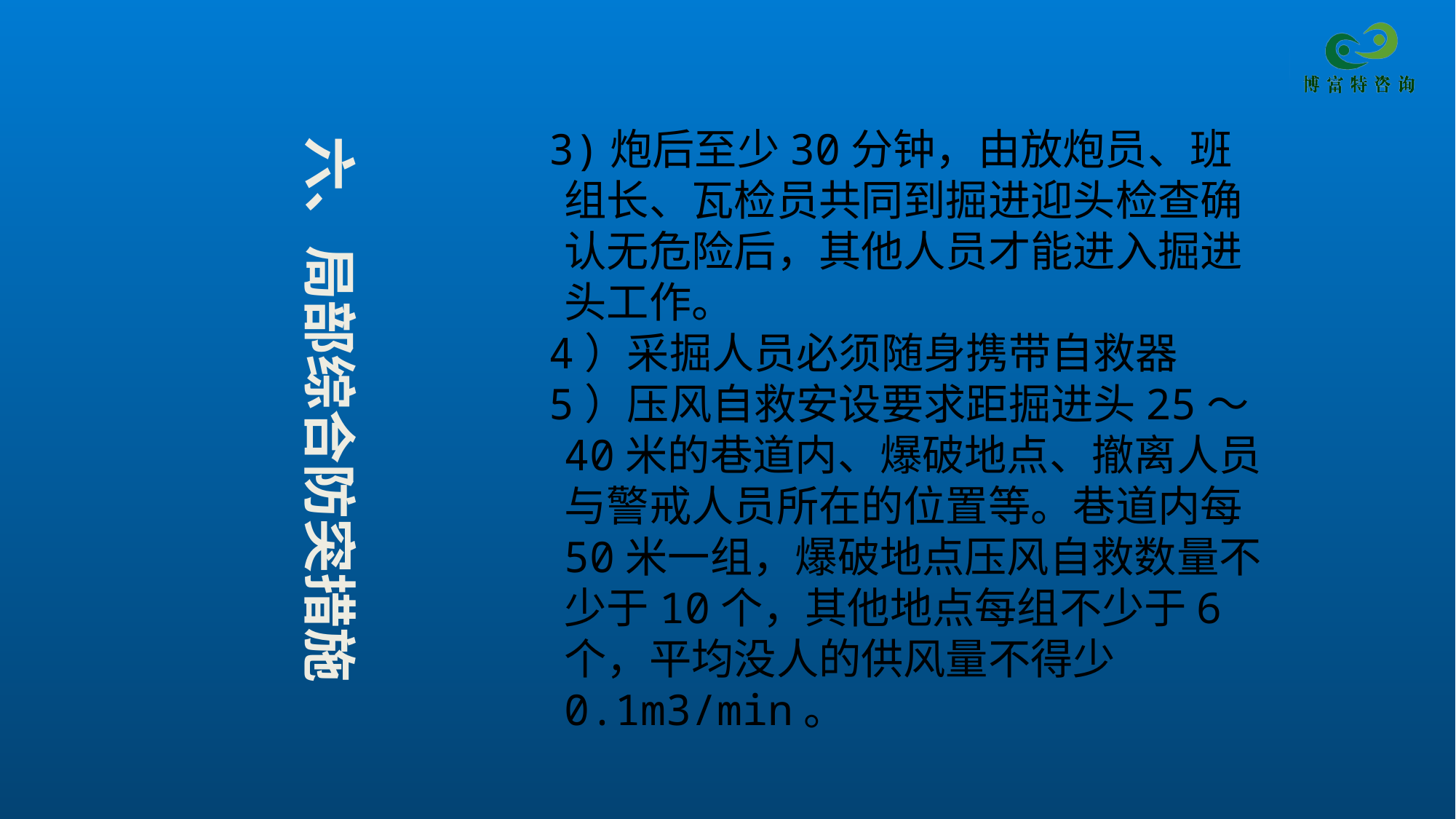

3)炮后至少30分钟，由放炮员、班组长、瓦检员共同到掘进迎头检查确认无危险后，其他人员才能进入掘进头工作。
 4）采掘人员必须随身携带自救器
 5）压风自救安设要求距掘进头25～40米的巷道内、爆破地点、撤离人员与警戒人员所在的位置等。巷道内每50米一组，爆破地点压风自救数量不少于10个，其他地点每组不少于6个，平均没人的供风量不得少0.1m3/min。
六、局部综合防突措施